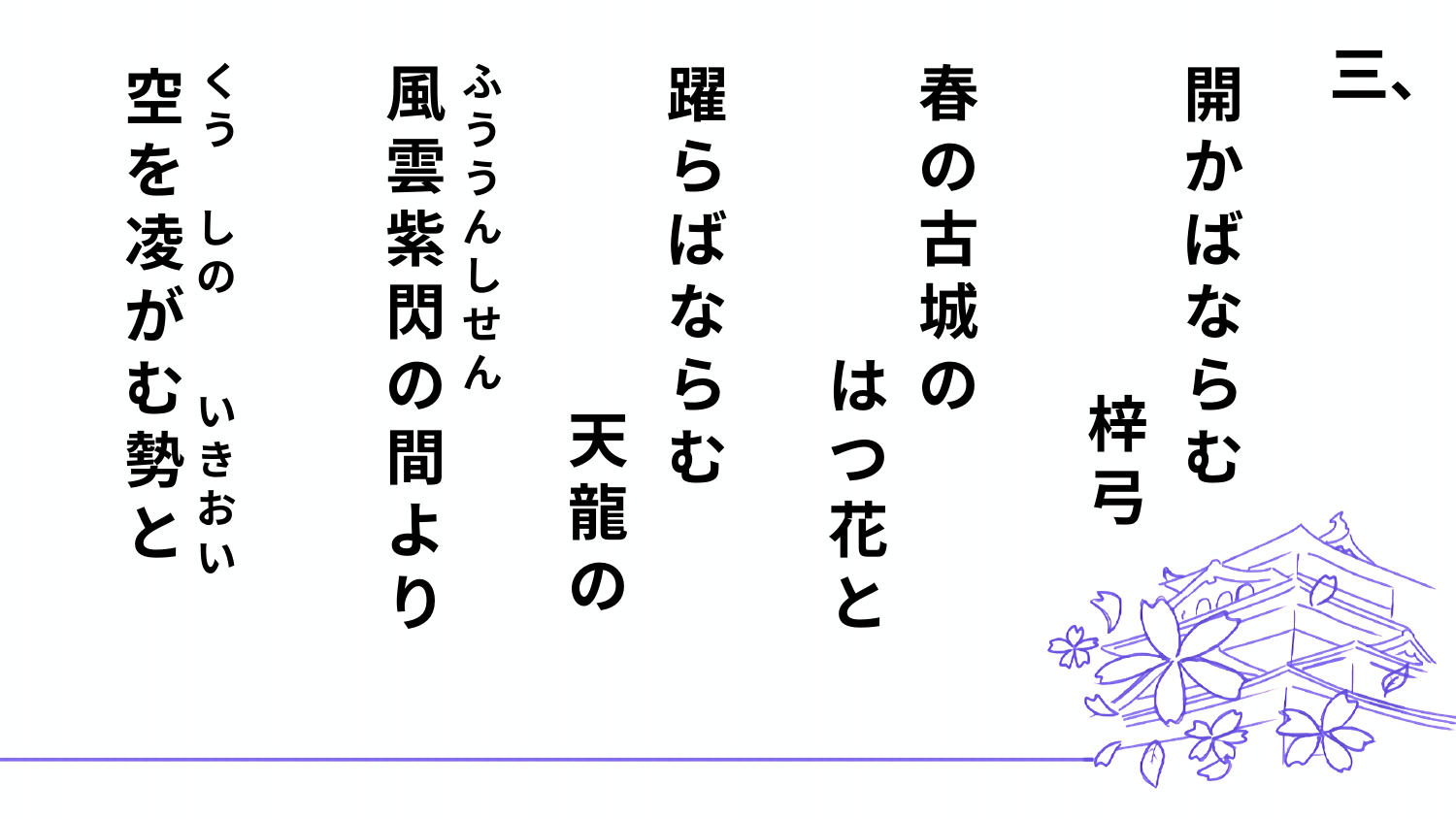

三、
くう
風雲紫閃の間より
躍らばならむ

春の古城の

開かばならむ

ふううんしせん
空を凌がむ勢と
しの
はつ花と

いきおい
梓弓
天龍の